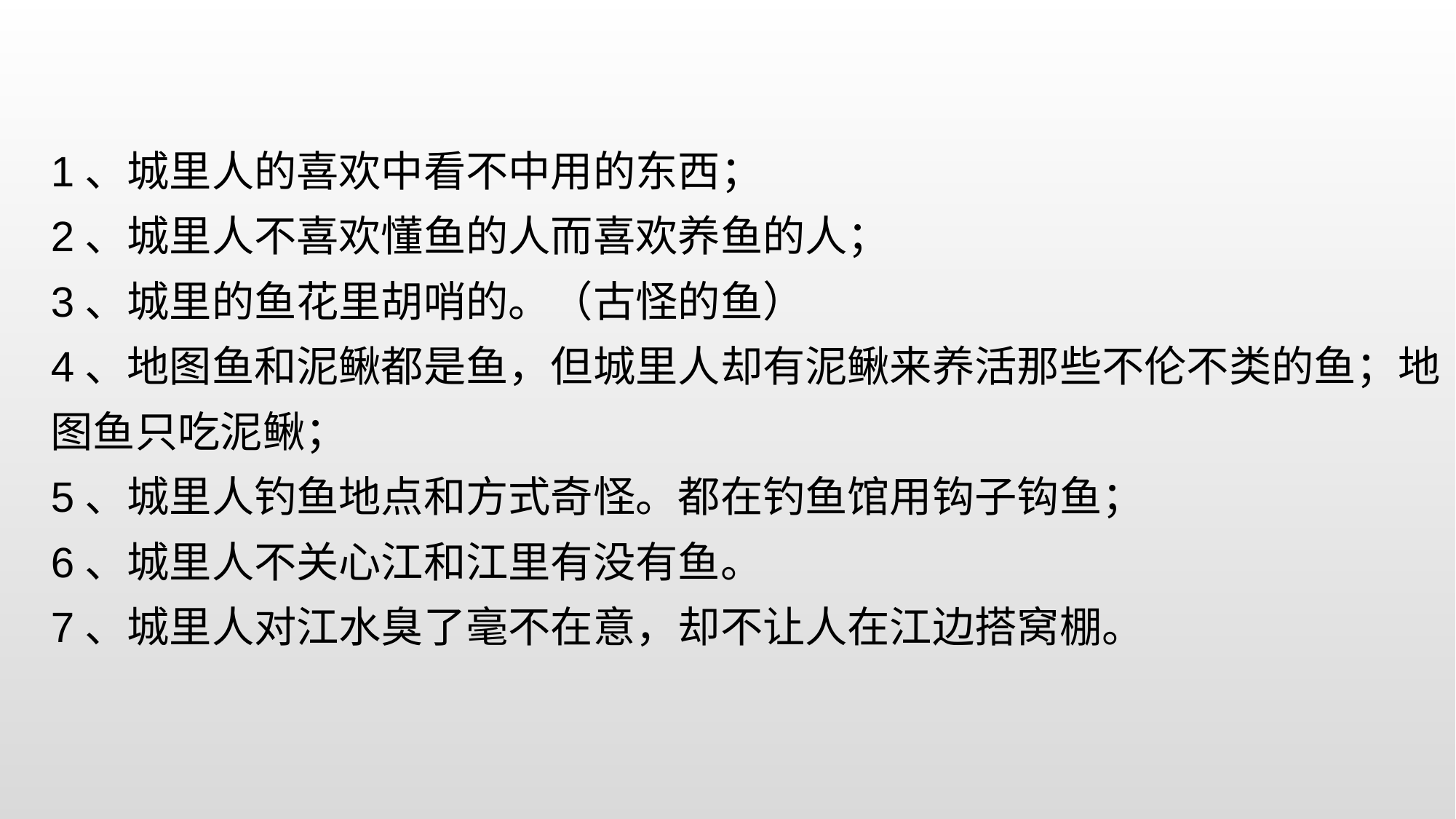

1、城里人的喜欢中看不中用的东西；
2、城里人不喜欢懂鱼的人而喜欢养鱼的人；
3、城里的鱼花里胡哨的。（古怪的鱼）
4、地图鱼和泥鳅都是鱼，但城里人却有泥鳅来养活那些不伦不类的鱼；地图鱼只吃泥鳅；
5、城里人钓鱼地点和方式奇怪。都在钓鱼馆用钩子钩鱼；
6、城里人不关心江和江里有没有鱼。
7、城里人对江水臭了毫不在意，却不让人在江边搭窝棚。